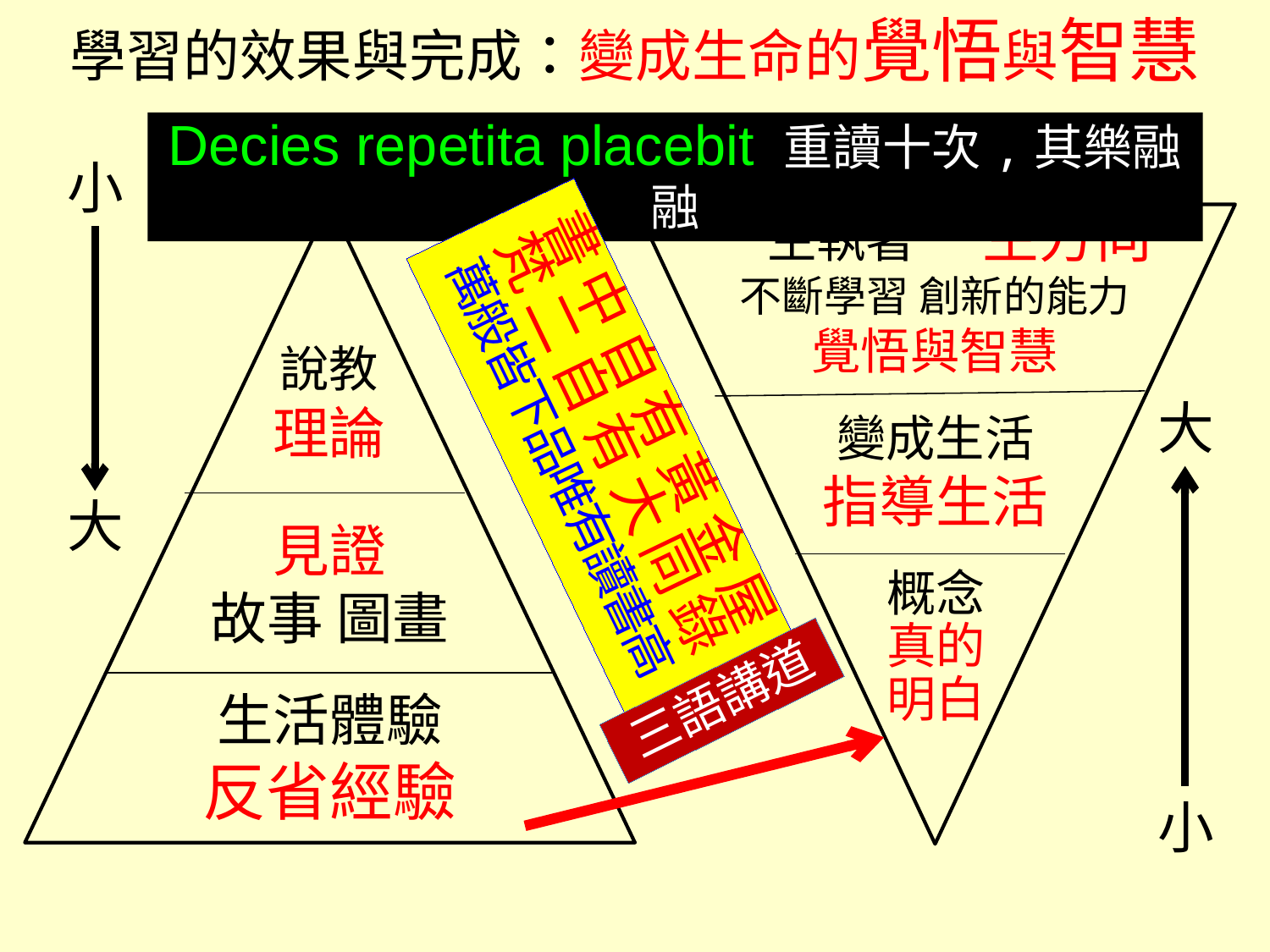

學習的效果與完成：變成生命的覺悟與智慧
Decies repetita placebit 重讀十次,其樂融融
小
書中自有黃金屋
梵二自有大同錄
萬般皆下品唯有讀書高
一生執著 一生方向
不斷學習 創新的能力
覺悟與智慧

說教
理論
大
變成生活
指導生活
大
見證
故事 圖畫
概念
真的
明白
三語講道
生活體驗
反省經驗
小